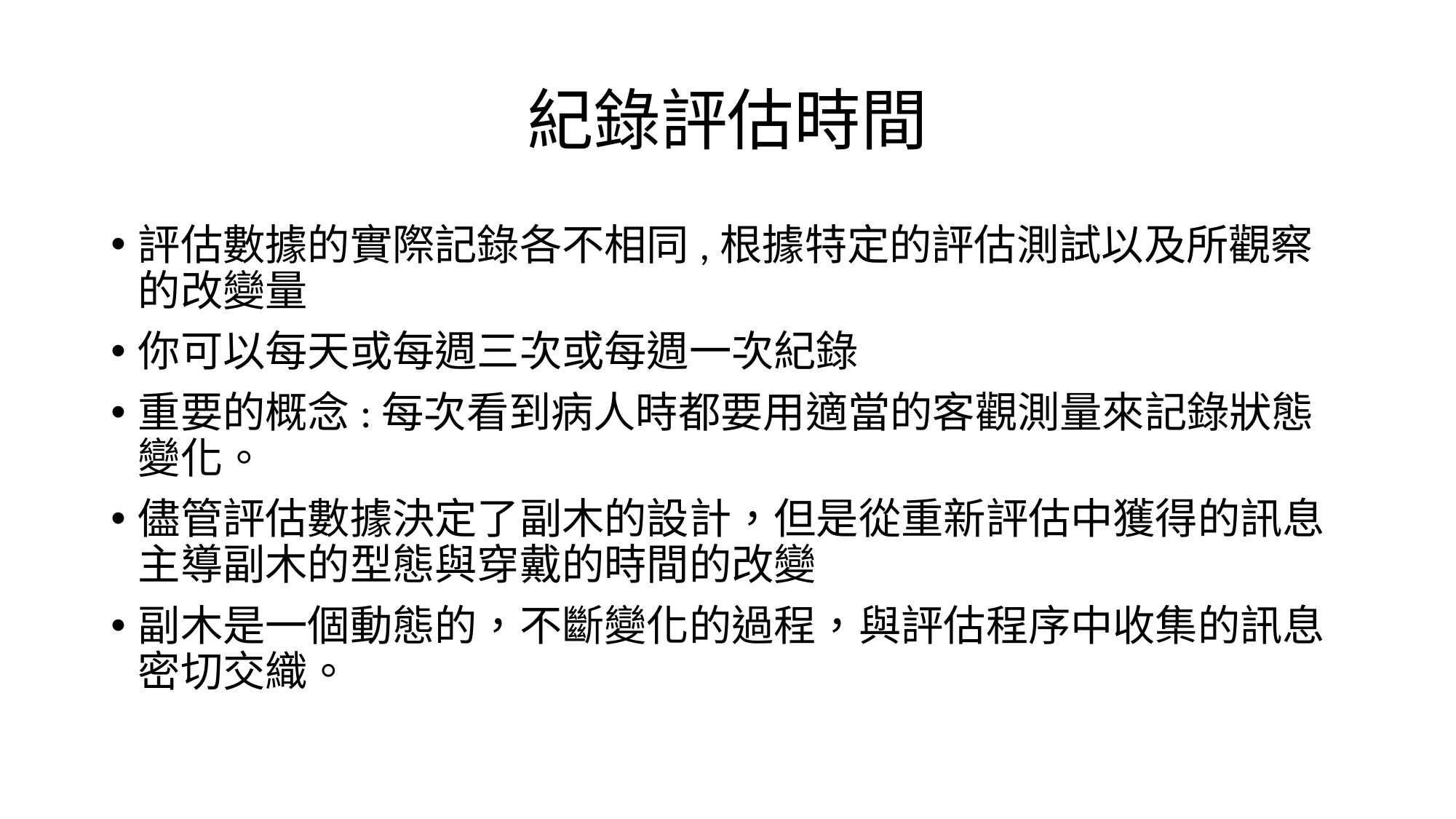

# 紀錄評估時間
評估數據的實際記錄各不相同,根據特定的評估測試以及所觀察的改變量
你可以每天或每週三次或每週一次紀錄
重要的概念:每次看到病人時都要用適當的客觀測量來記錄狀態變化。
儘管評估數據決定了副木的設計，但是從重新評估中獲得的訊息主導副木的型態與穿戴的時間的改變
副木是一個動態的，不斷變化的過程，與評估程序中收集的訊息密切交織。